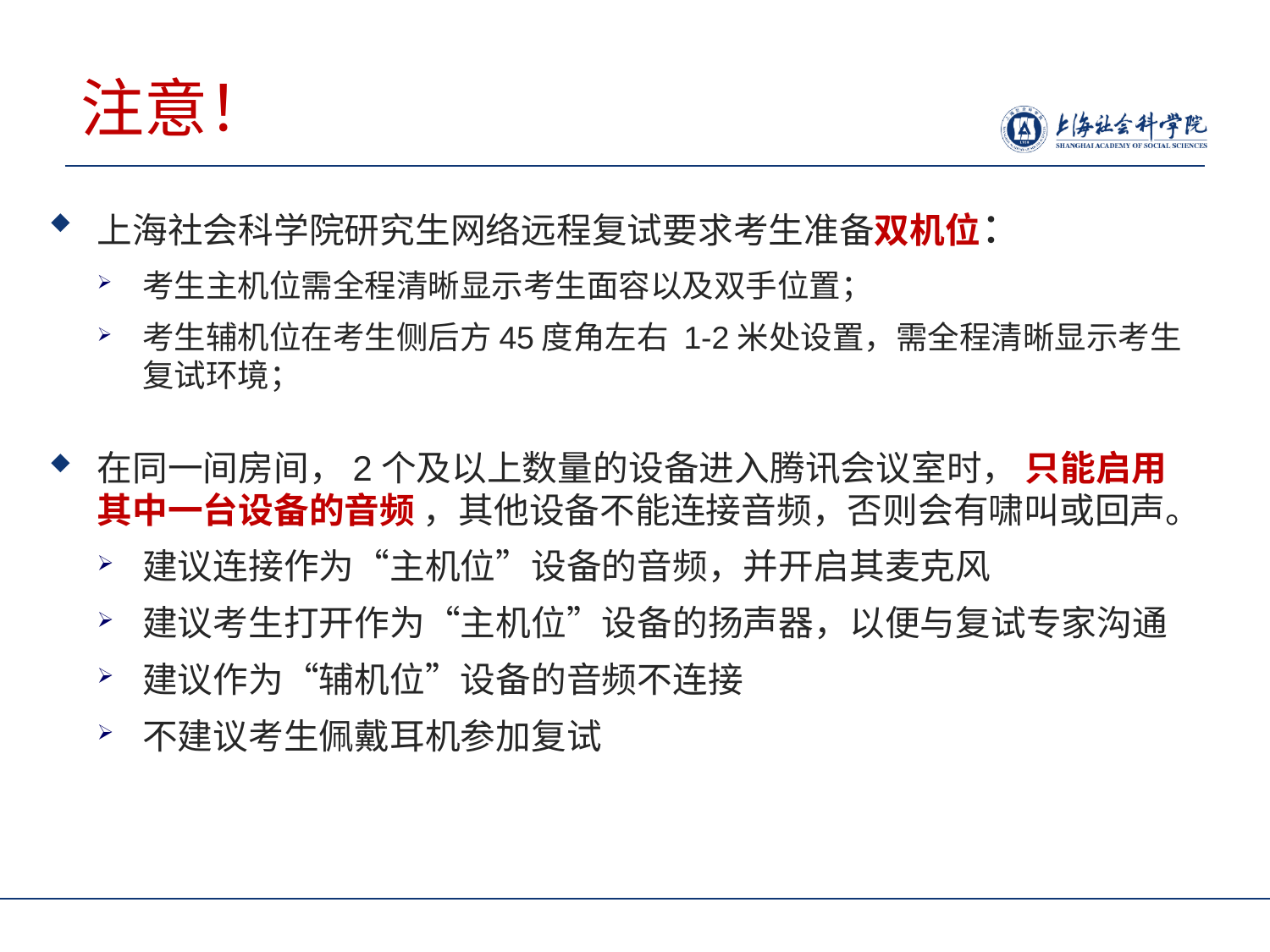

# 注意！
上海社会科学院研究生网络远程复试要求考生准备双机位：
考生主机位需全程清晰显示考生面容以及双手位置；
考生辅机位在考生侧后方45度角左右 1-2米处设置，需全程清晰显示考生复试环境；

在同一间房间，2个及以上数量的设备进入腾讯会议室时， 只能启用其中一台设备的音频 ，其他设备不能连接音频，否则会有啸叫或回声。
建议连接作为“主机位”设备的音频，并开启其麦克风
建议考生打开作为“主机位”设备的扬声器，以便与复试专家沟通
建议作为“辅机位”设备的音频不连接
不建议考生佩戴耳机参加复试